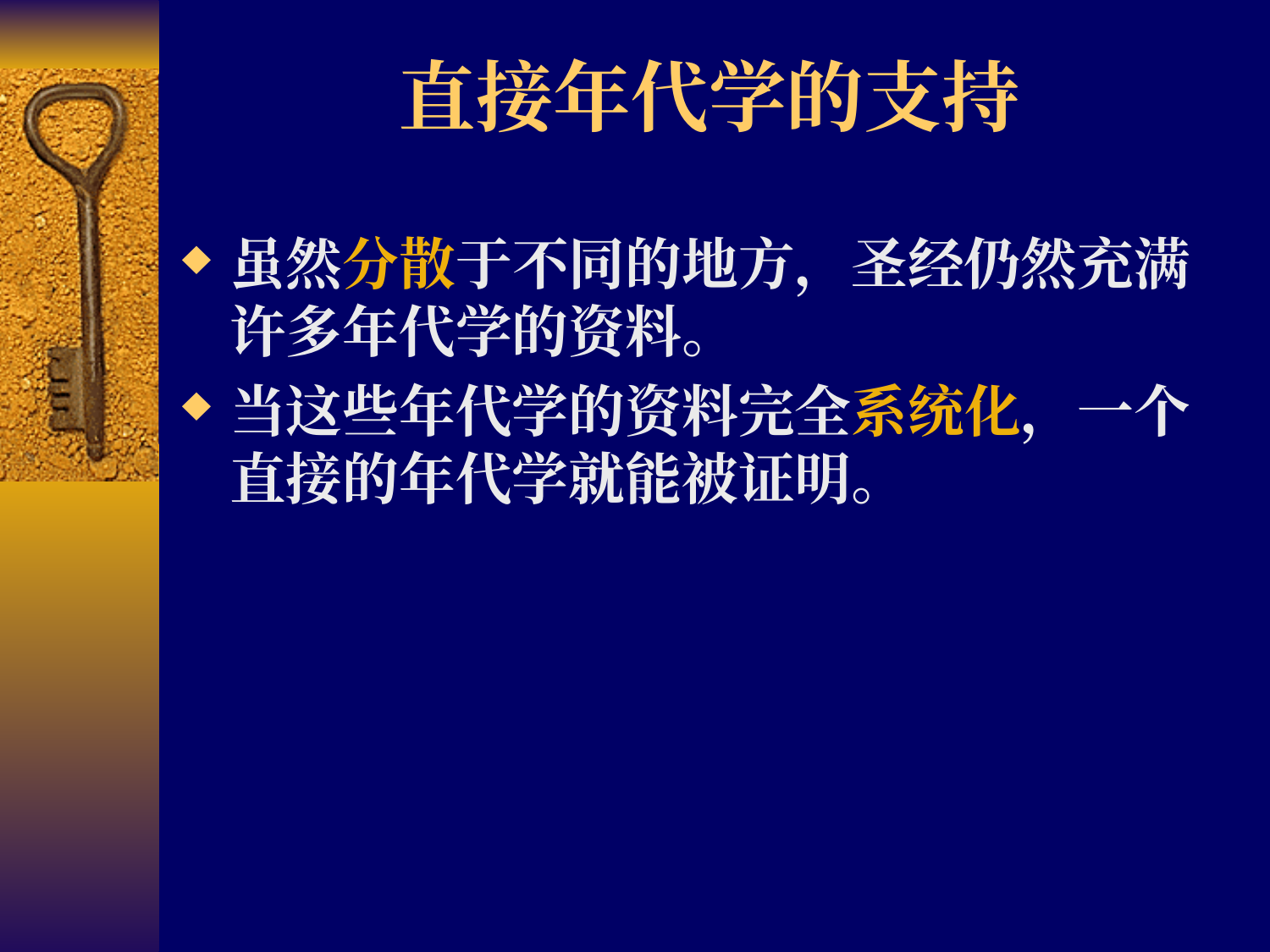

# 直接年代学的支持
虽然分散于不同的地方，圣经仍然充满许多年代学的资料。
当这些年代学的资料完全系统化，一个直接的年代学就能被证明。